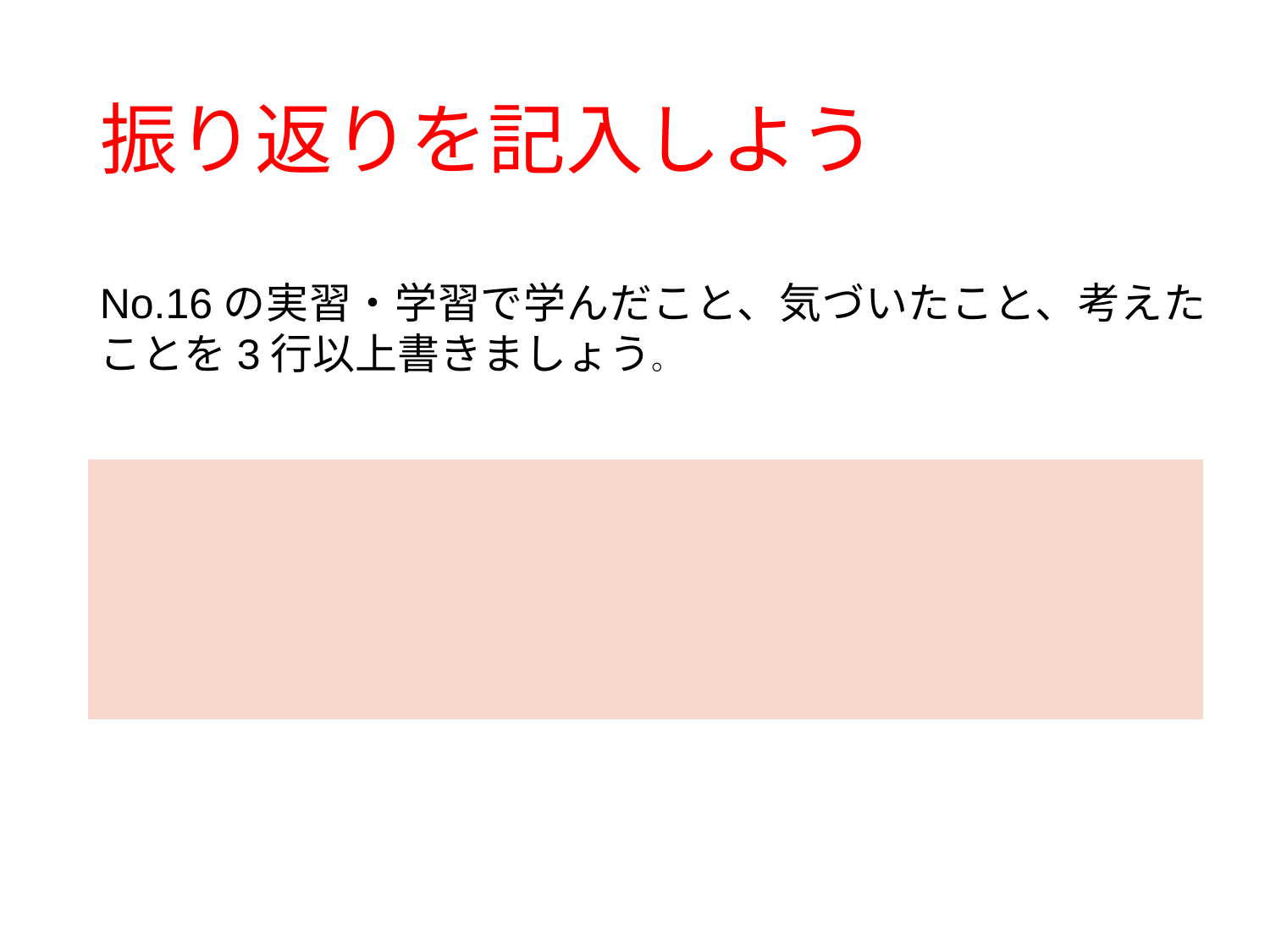

# 振り返りを記入しよう
No.16の実習・学習で学んだこと、気づいたこと、考えたことを3行以上書きましょう。
|  |
| --- |